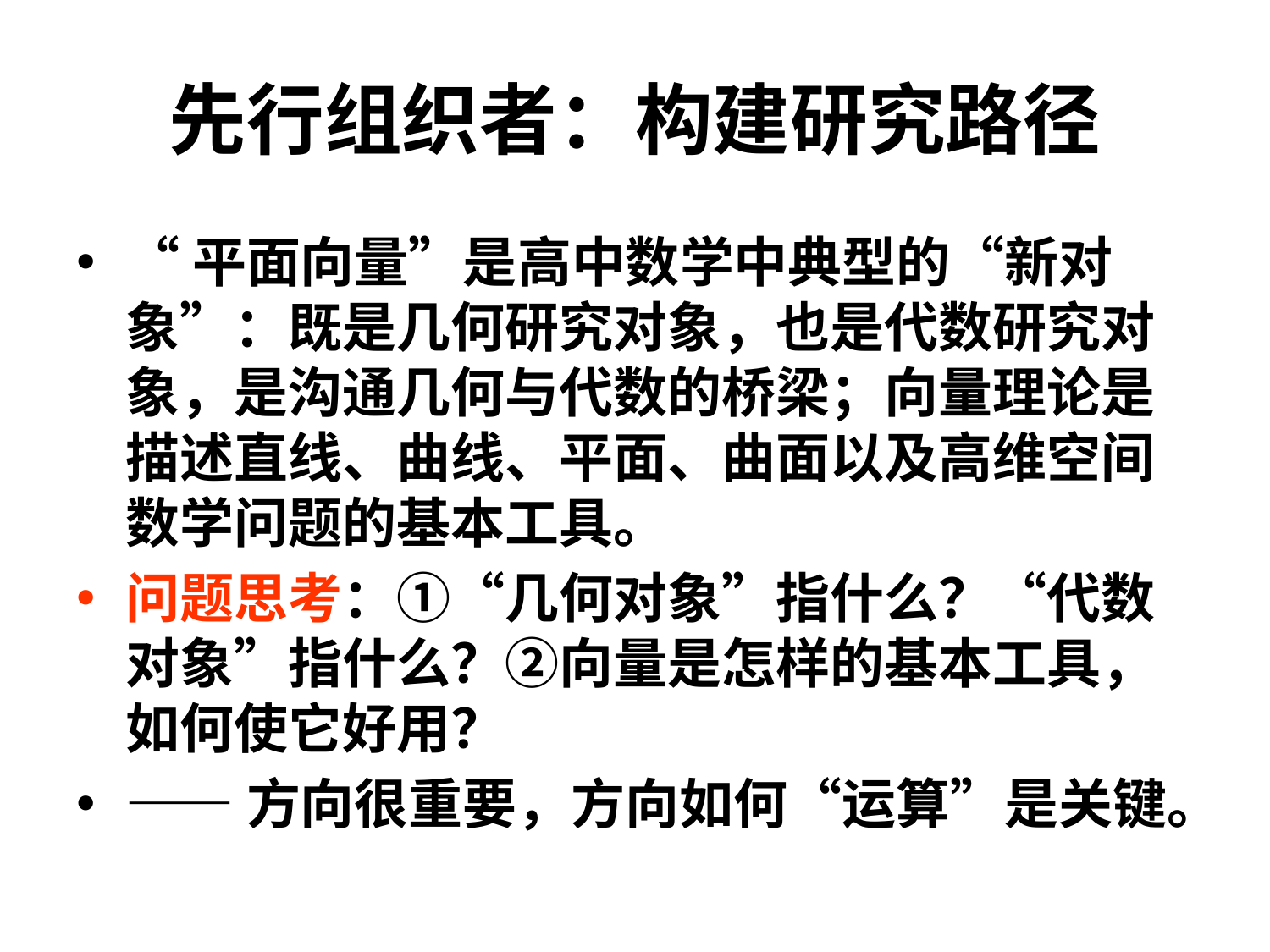

# 先行组织者：构建研究路径
“平面向量”是高中数学中典型的“新对象”：既是几何研究对象，也是代数研究对象，是沟通几何与代数的桥梁；向量理论是描述直线、曲线、平面、曲面以及高维空间数学问题的基本工具。
问题思考：①“几何对象”指什么？“代数对象”指什么？②向量是怎样的基本工具，如何使它好用？
——方向很重要，方向如何“运算”是关键。